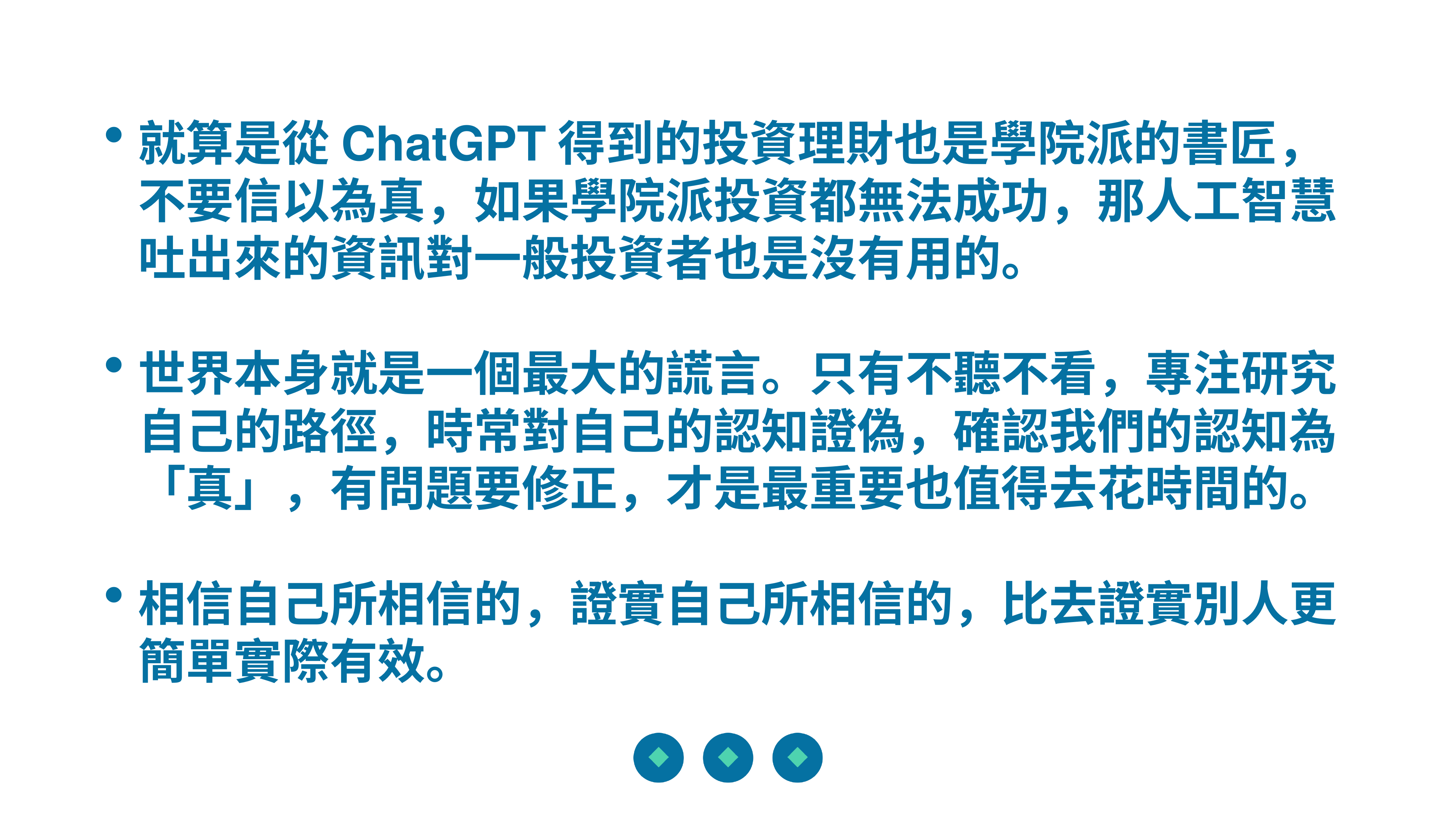

就算是從ChatGPT得到的投資理財也是學院派的書匠，不要信以為真，如果學院派投資都無法成功，那人工智慧吐出來的資訊對一般投資者也是沒有用的。

世界本身就是一個最大的謊言。只有不聽不看，專注研究自己的路徑，時常對自己的認知證偽，確認我們的認知為「真」，有問題要修正，才是最重要也值得去花時間的。

相信自己所相信的，證實自己所相信的，比去證實別人更簡單實際有效。